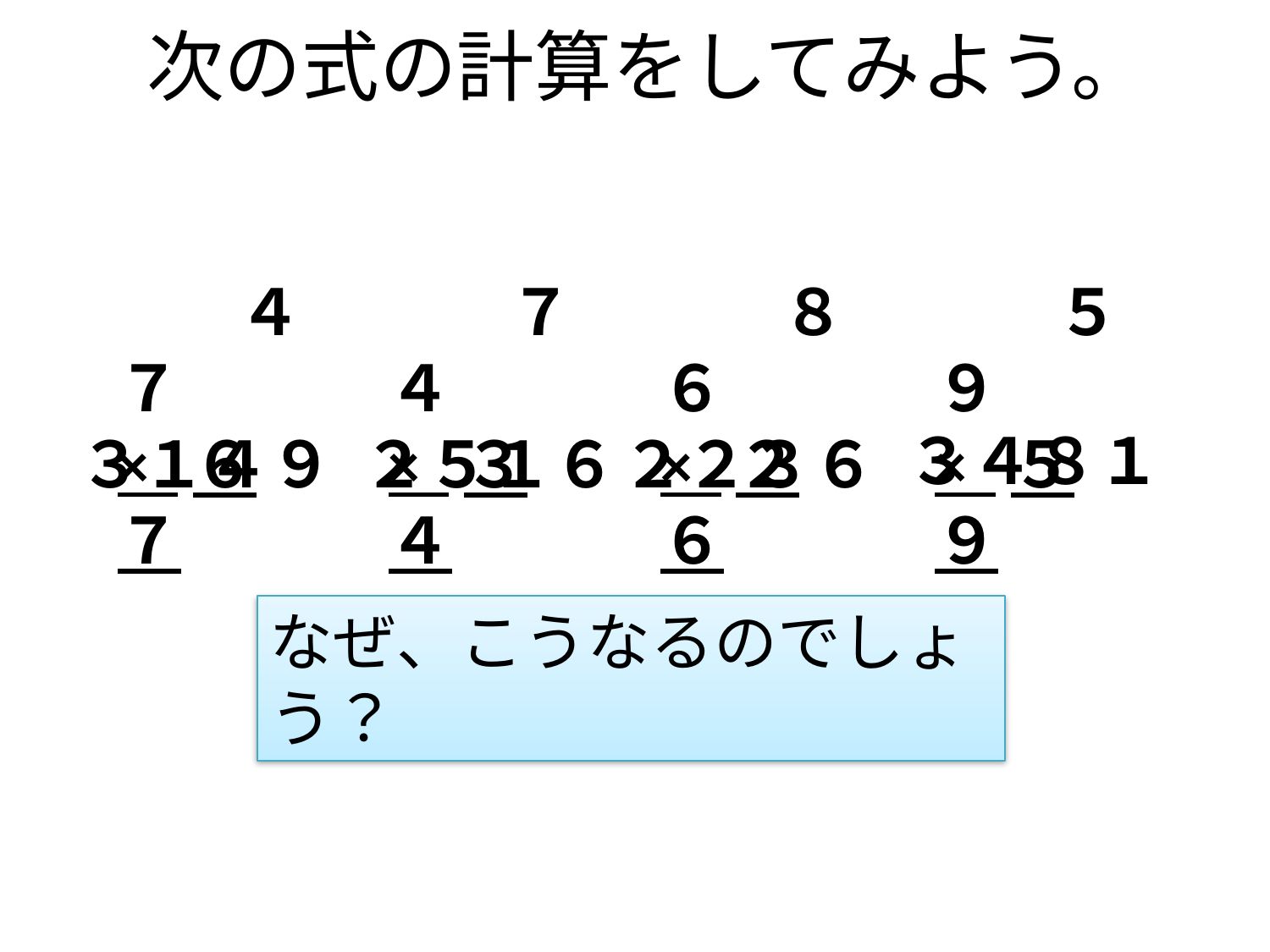

# 次の式の計算をしてみよう。
　    ４７
×  ６７
　    ７４
×  ３４
　    ８６
×  ２６
　    ５９
×  ５９
３４８１
２２３６
２５１６
３１４９
なぜ、こうなるのでしょう？